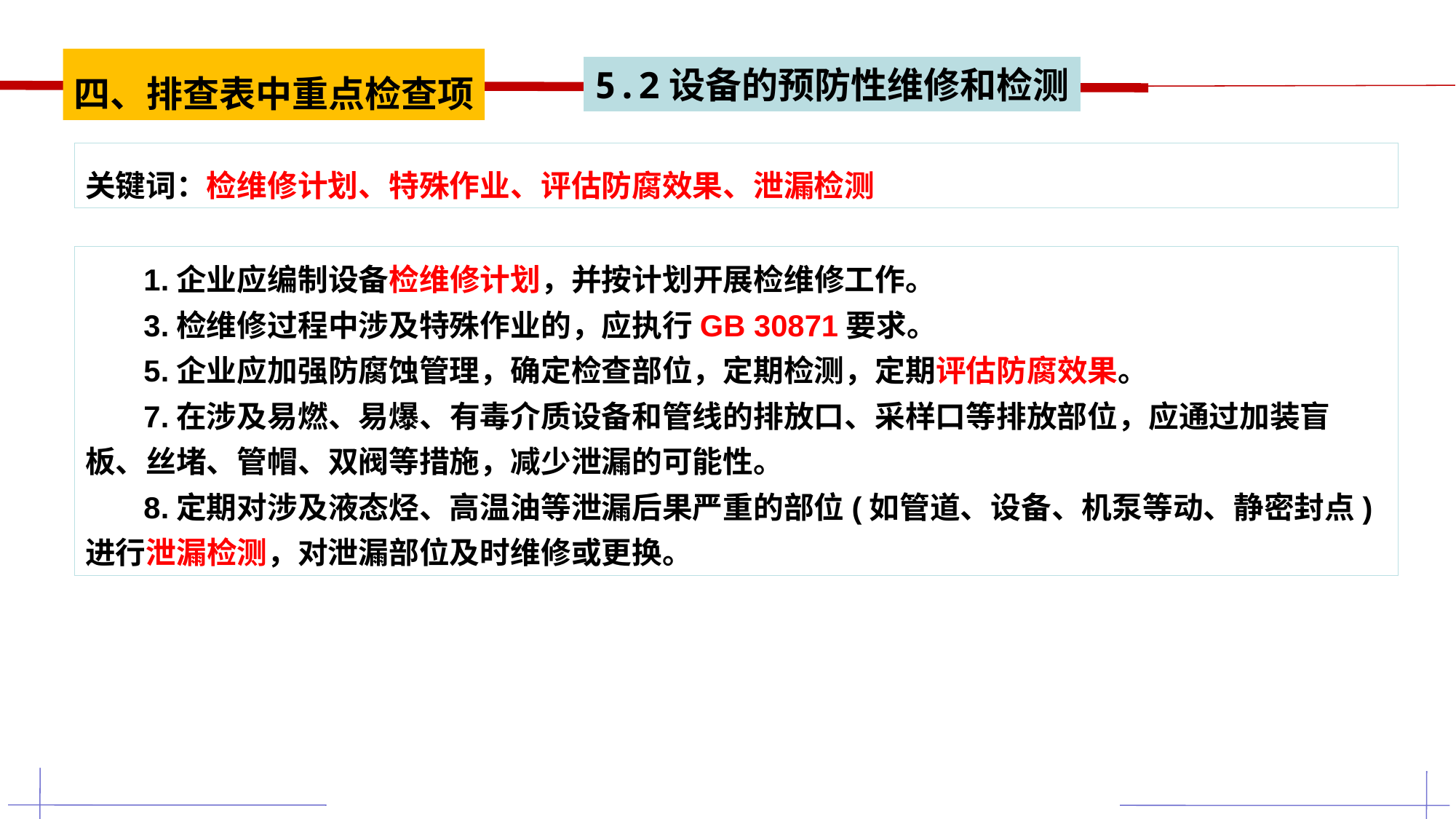

四、排查表中重点检查项
5.2设备的预防性维修和检测
关键词：检维修计划、特殊作业、评估防腐效果、泄漏检测
       1.企业应编制设备检维修计划，并按计划开展检维修工作。
       3.检维修过程中涉及特殊作业的，应执行GB 30871要求。
       5.企业应加强防腐蚀管理，确定检查部位，定期检测，定期评估防腐效果。
       7.在涉及易燃、易爆、有毒介质设备和管线的排放口、采样口等排放部位，应通过加装盲板、丝堵、管帽、双阀等措施，减少泄漏的可能性。
       8.定期对涉及液态烃、高温油等泄漏后果严重的部位(如管道、设备、机泵等动、静密封点)进行泄漏检测，对泄漏部位及时维修或更换。
99